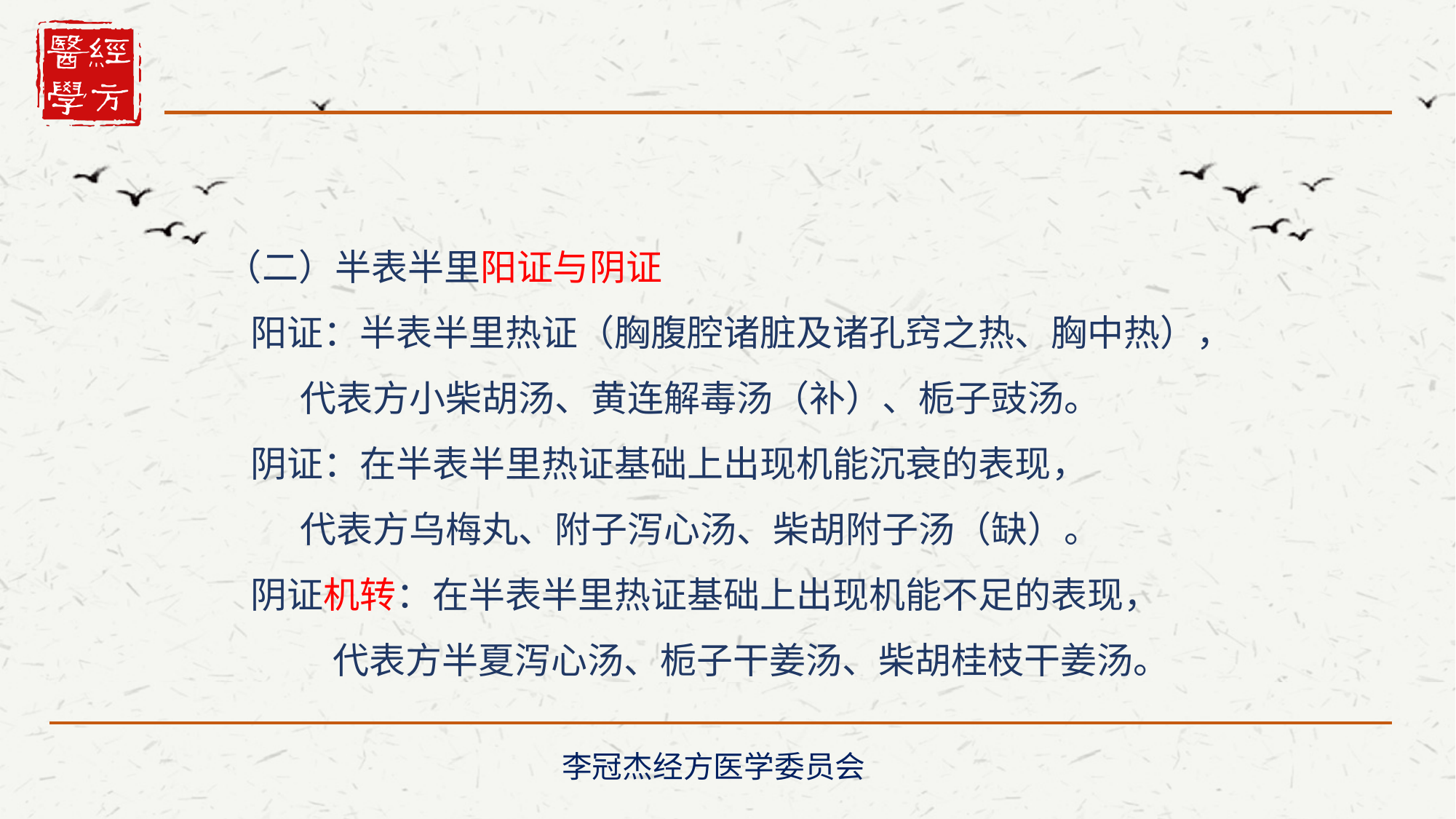

（二）半表半里阳证与阴证
  阳证：半表半里热证（胸腹腔诸脏及诸孔窍之热、胸中热），
        代表方小柴胡汤、黄连解毒汤（补）、栀子豉汤。
  阴证：在半表半里热证基础上出现机能沉衰的表现，
        代表方乌梅丸、附子泻心汤、柴胡附子汤（缺）。
  阴证机转：在半表半里热证基础上出现机能不足的表现，
            代表方半夏泻心汤、栀子干姜汤、柴胡桂枝干姜汤。

36